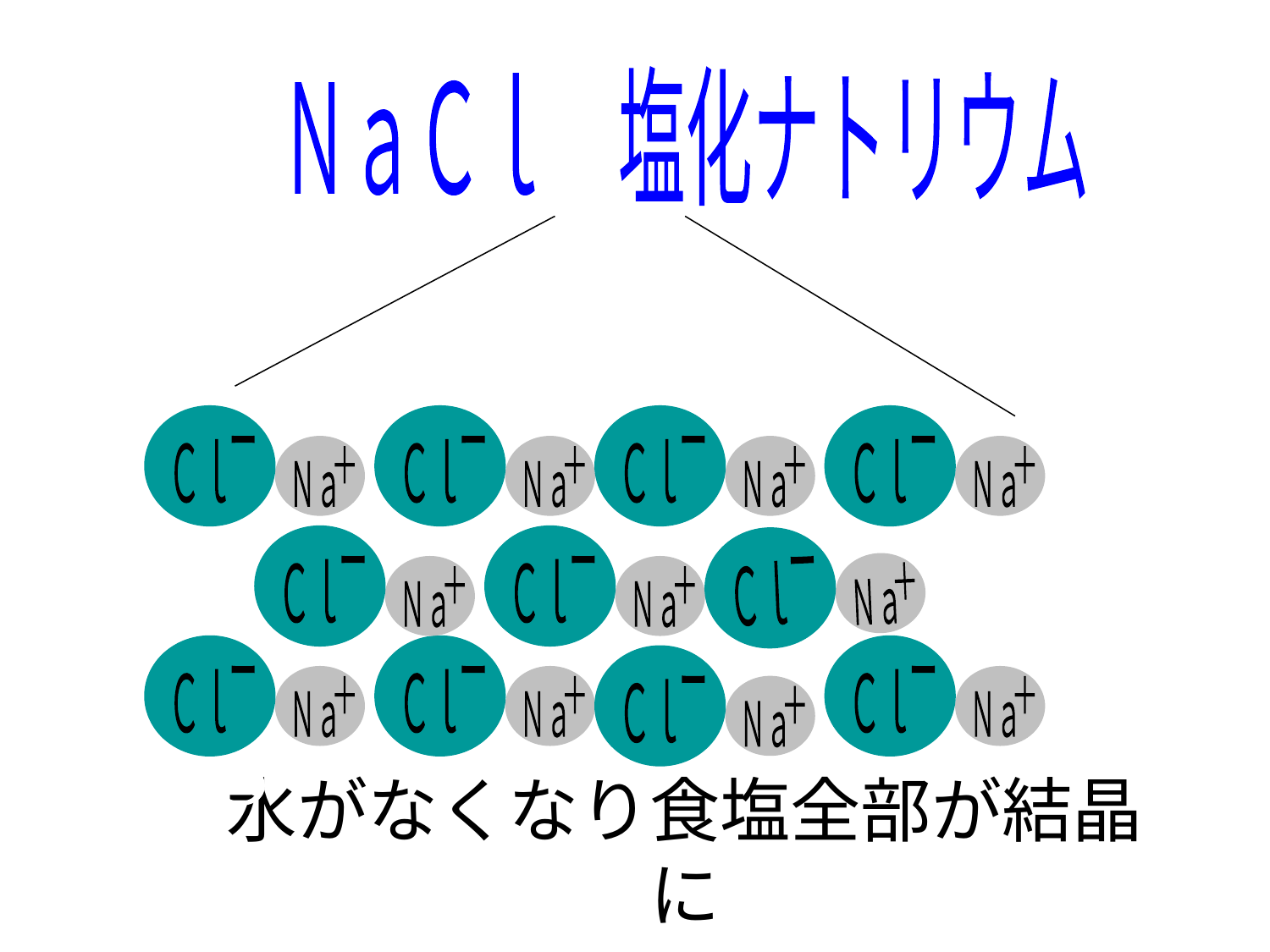

ＮａＣｌ　塩化ナトリウム

ー
Ｃｌ

＋
Ｎａ

ー
Ｃｌ

＋
Ｎａ

ー
Ｃｌ

＋
Ｎａ

ー
Ｃｌ

＋
Ｎａ

ー
Ｃｌ

＋
Ｎａ

ー
Ｃｌ

＋
Ｎａ

ー
Ｃｌ

＋
Ｎａ

ー
Ｃｌ

＋
Ｎａ

ー
Ｃｌ

＋
Ｎａ

ー
Ｃｌ

＋
Ｎａ

ー
Ｃｌ

＋
Ｎａ

Ｏ
Ｏ
Ｏ
# 水がなくなり食塩全部が結晶に